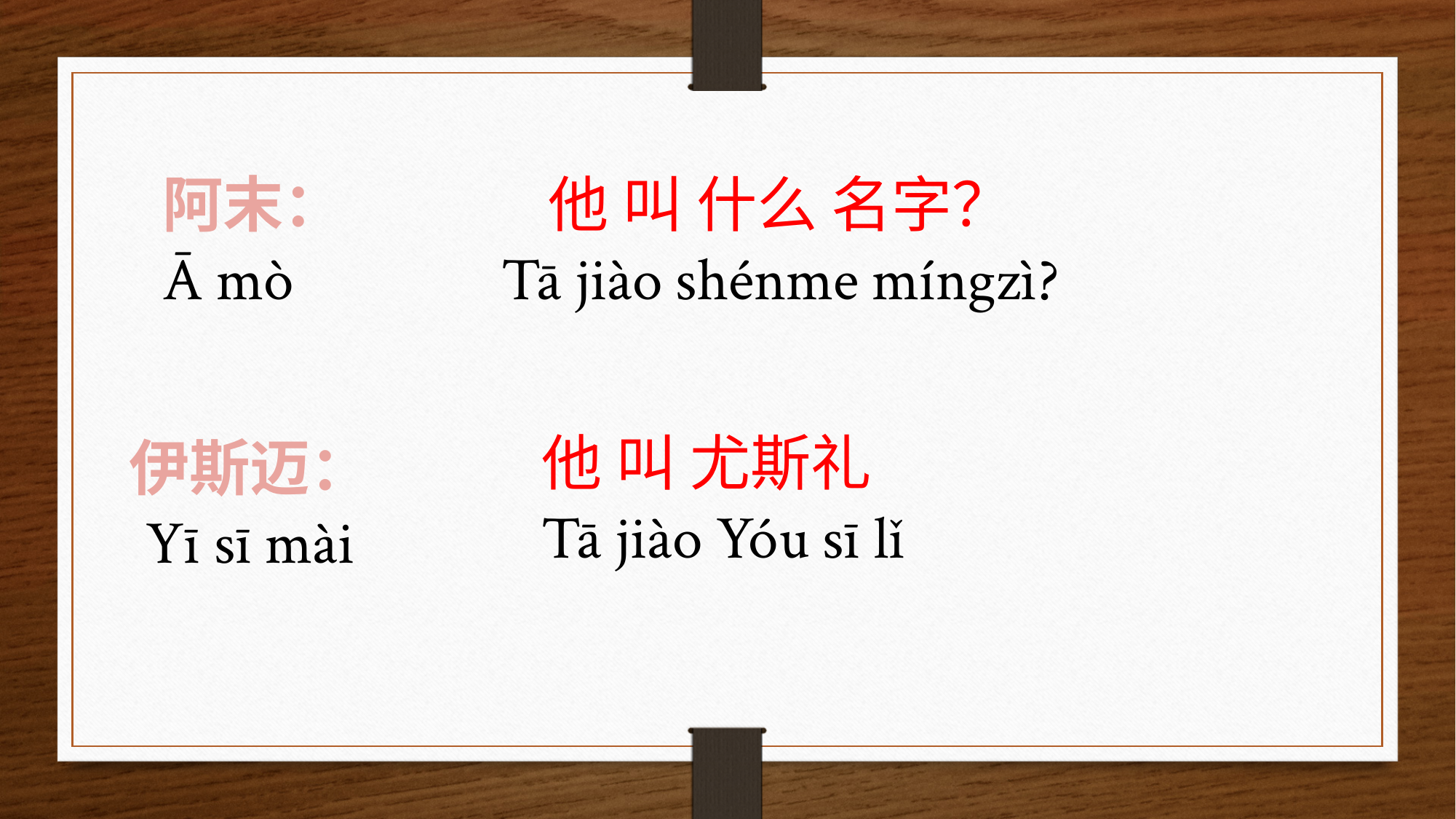

阿末：
Ā mò
他 叫 什么 名字？
Tā jiào shénme míngzì?
他 叫 尤斯礼
Tā jiào Yóu sī lǐ

伊斯迈：
Yī sī mài